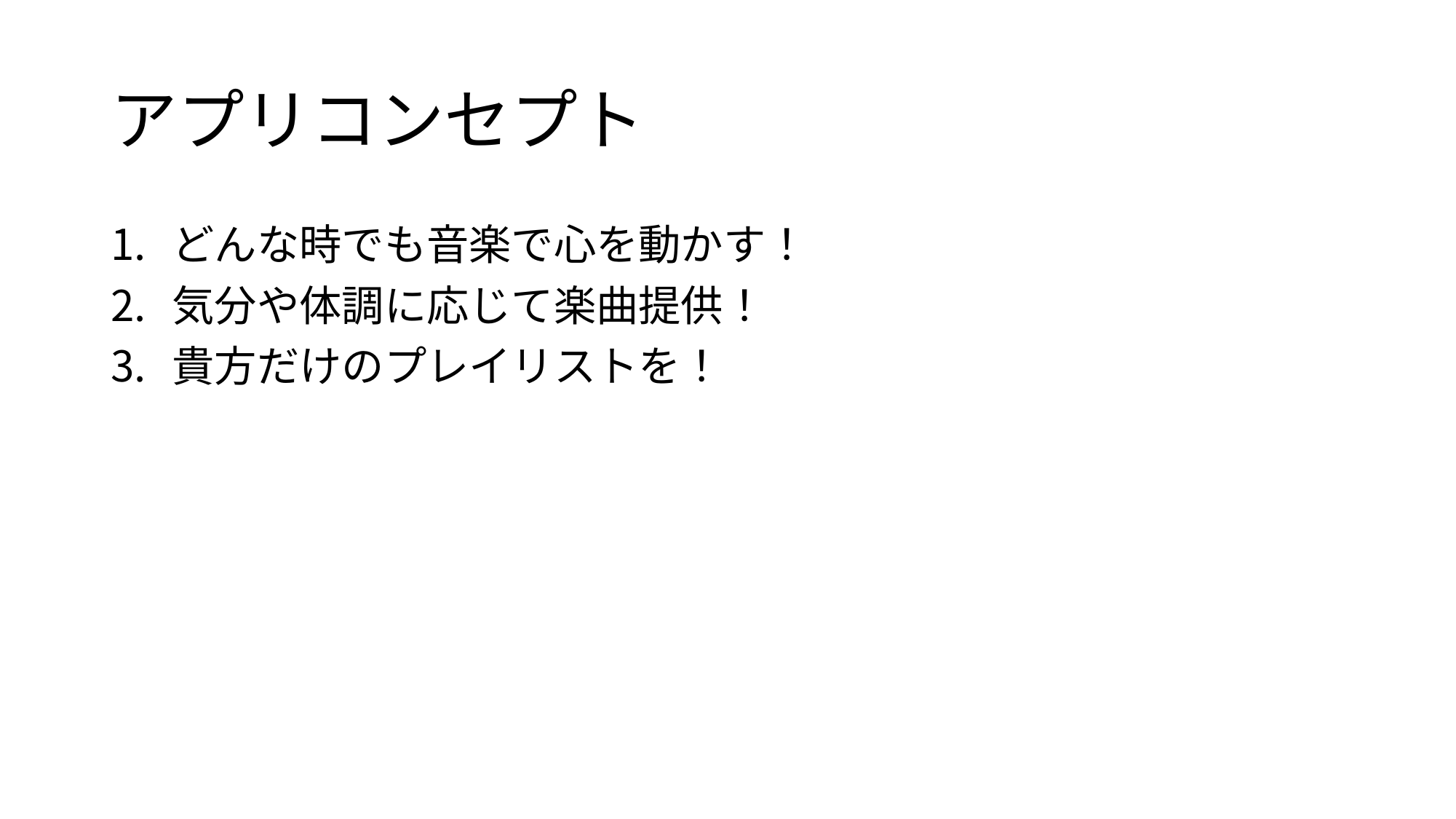

# アプリコンセプト
どんな時でも音楽で心を動かす！
気分や体調に応じて楽曲提供！
貴方だけのプレイリストを！